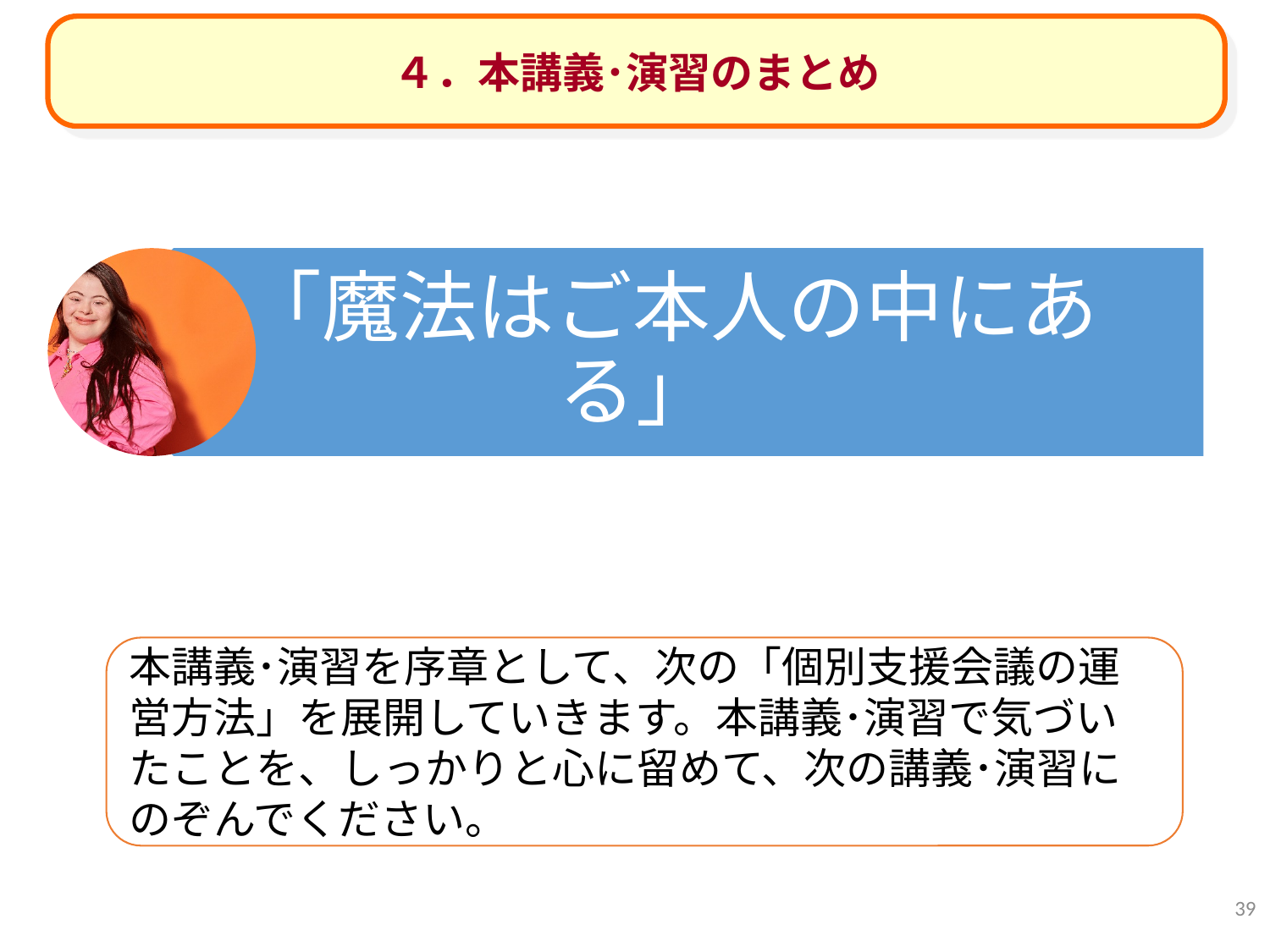

４．本講義･演習のまとめ
　「魔法はご本人の中にある」
本講義･演習を序章として、次の「個別支援会議の運営方法」を展開していきます。本講義･演習で気づいたことを、しっかりと心に留めて、次の講義･演習にのぞんでください。
39